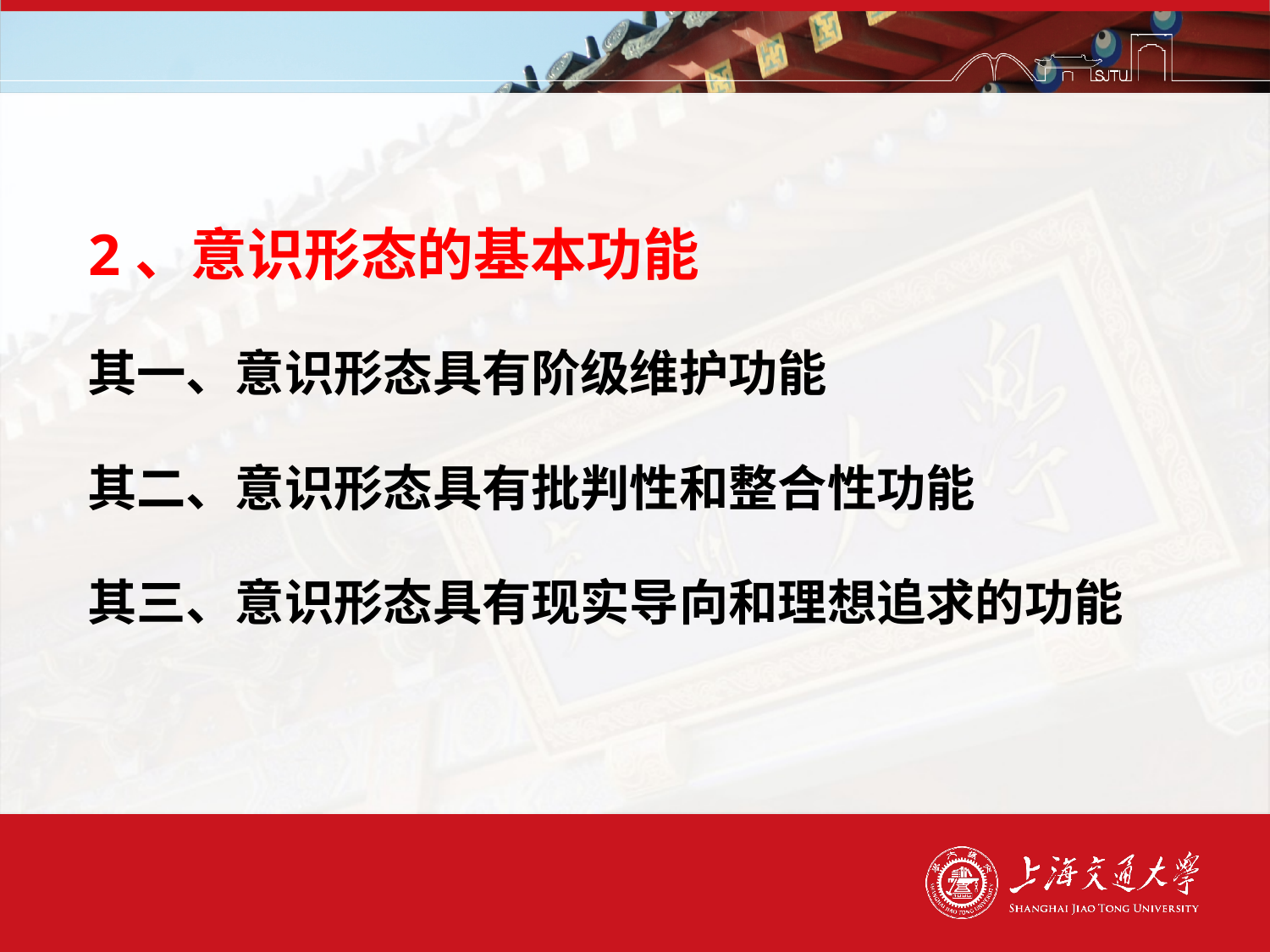

#
2、意识形态的基本功能
其一、意识形态具有阶级维护功能
其二、意识形态具有批判性和整合性功能
其三、意识形态具有现实导向和理想追求的功能